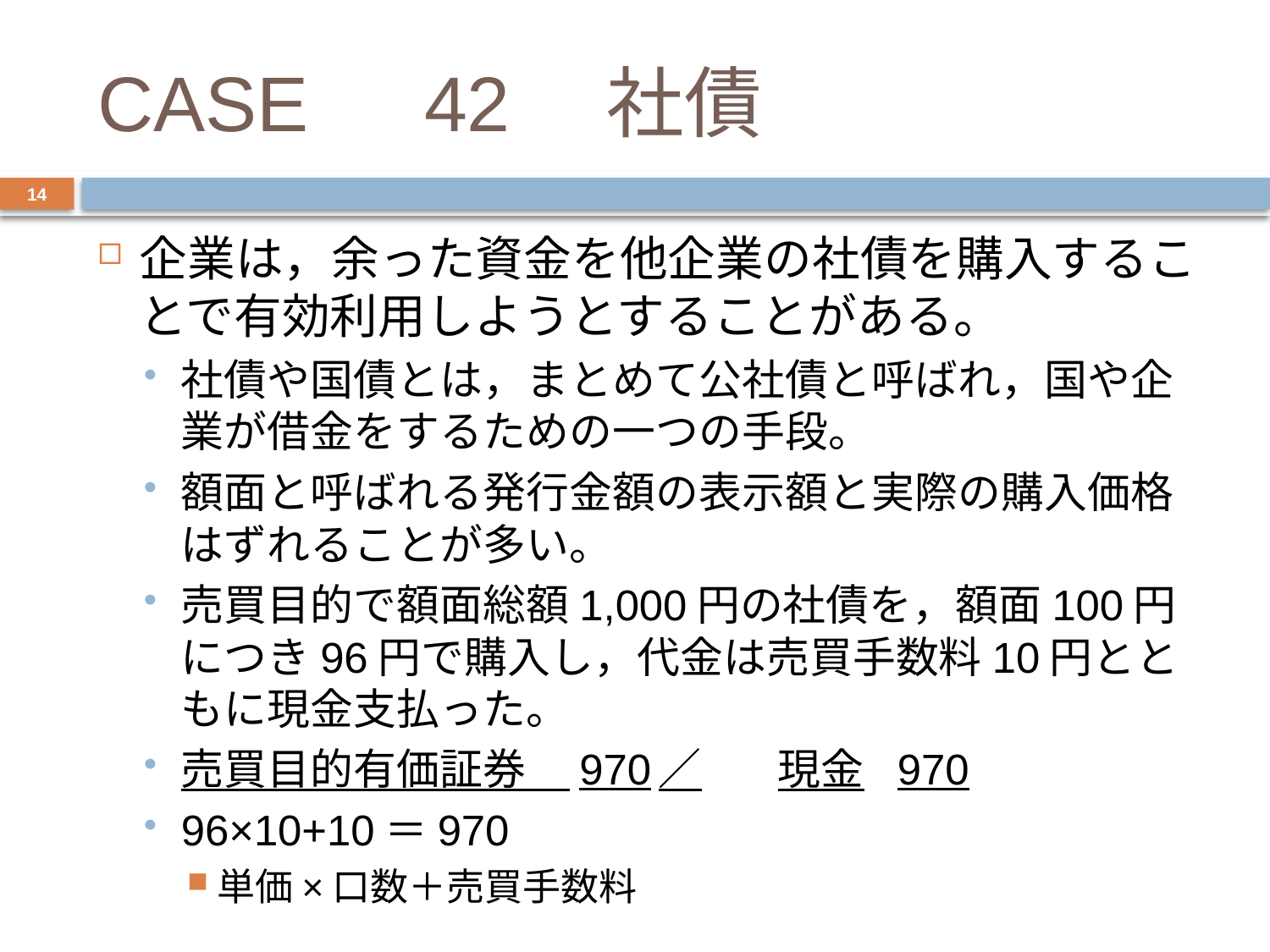

# CASE　42　社債
14
企業は，余った資金を他企業の社債を購入することで有効利用しようとすることがある。
社債や国債とは，まとめて公社債と呼ばれ，国や企業が借金をするための一つの手段。
額面と呼ばれる発行金額の表示額と実際の購入価格はずれることが多い。
売買目的で額面総額1,000円の社債を，額面100円につき96円で購入し，代金は売買手数料10円とともに現金支払った。
売買目的有価証券　970	／	現金	970
96×10+10＝970
単価×口数＋売買手数料